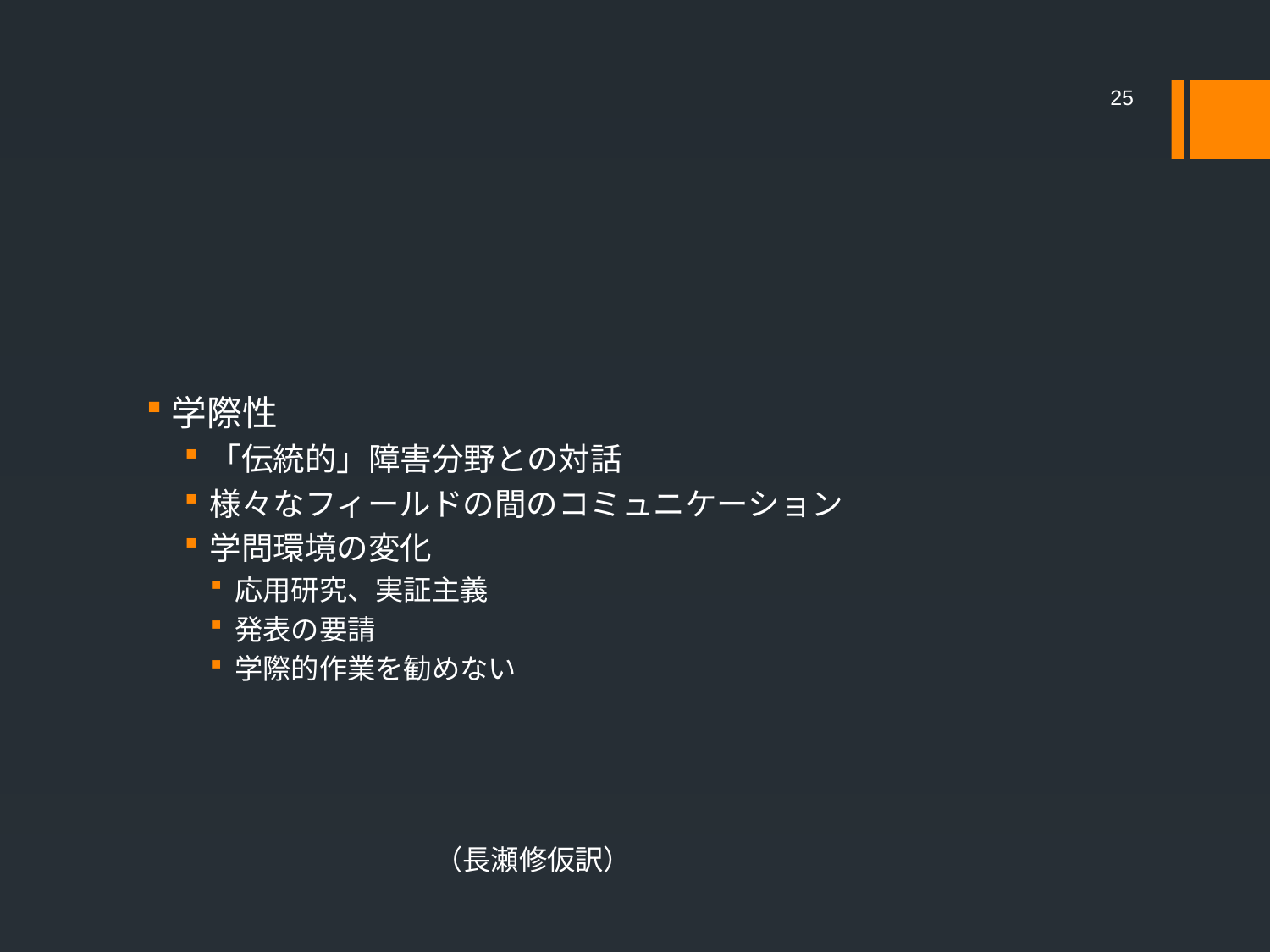

25
#
学際性
「伝統的」障害分野との対話
様々なフィールドの間のコミュニケーション
学問環境の変化
応用研究、実証主義
発表の要請
学際的作業を勧めない

　　　　　　　　　　　　　　　　　　　　　　　　　　　　　　　　　　　　　　　　（長瀬修仮訳）